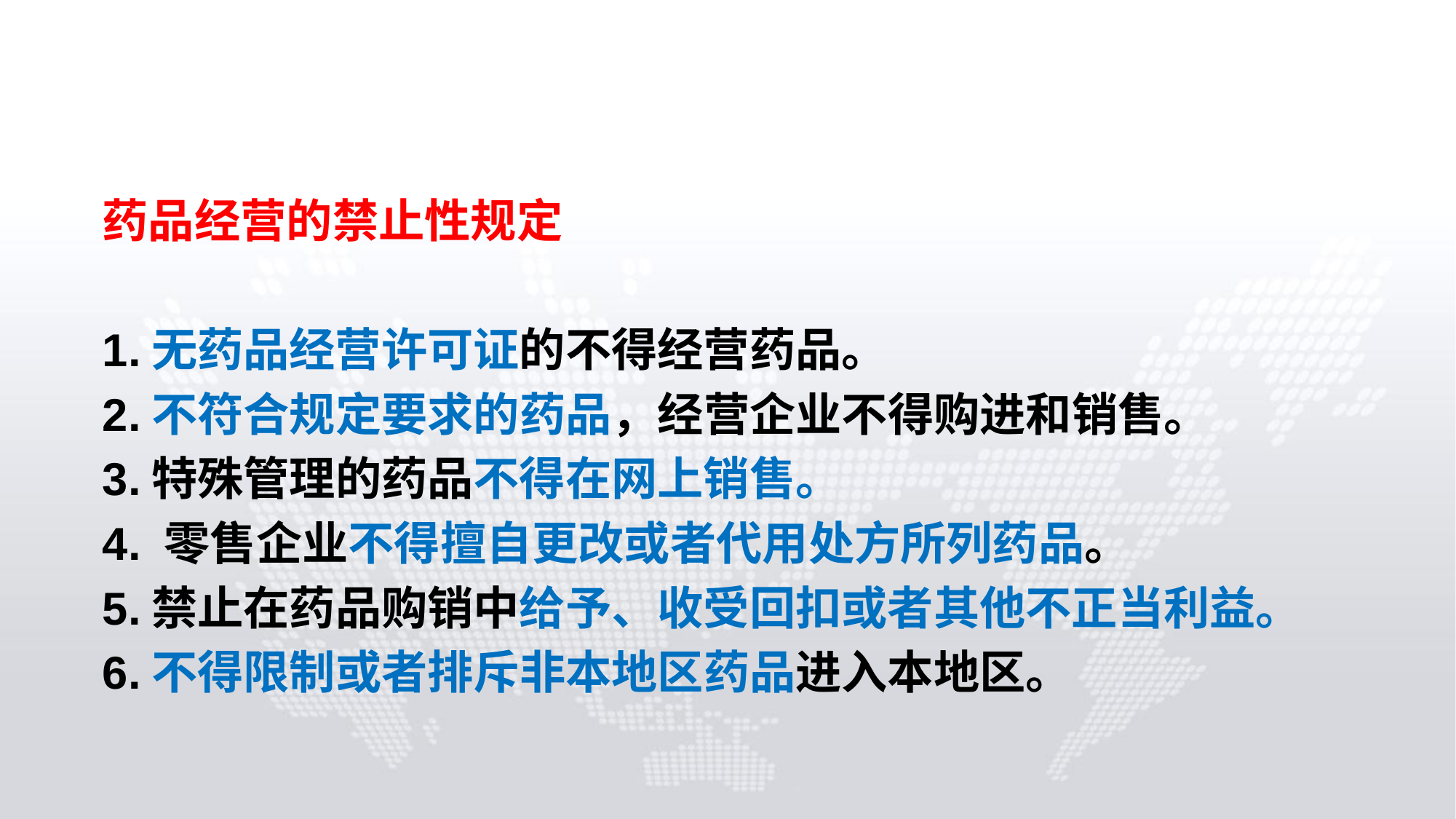

#
药品经营的禁止性规定

1.无药品经营许可证的不得经营药品。
2.不符合规定要求的药品，经营企业不得购进和销售。
3.特殊管理的药品不得在网上销售。
4. 零售企业不得擅自更改或者代用处方所列药品。
5.禁止在药品购销中给予、收受回扣或者其他不正当利益。
6.不得限制或者排斥非本地区药品进入本地区。